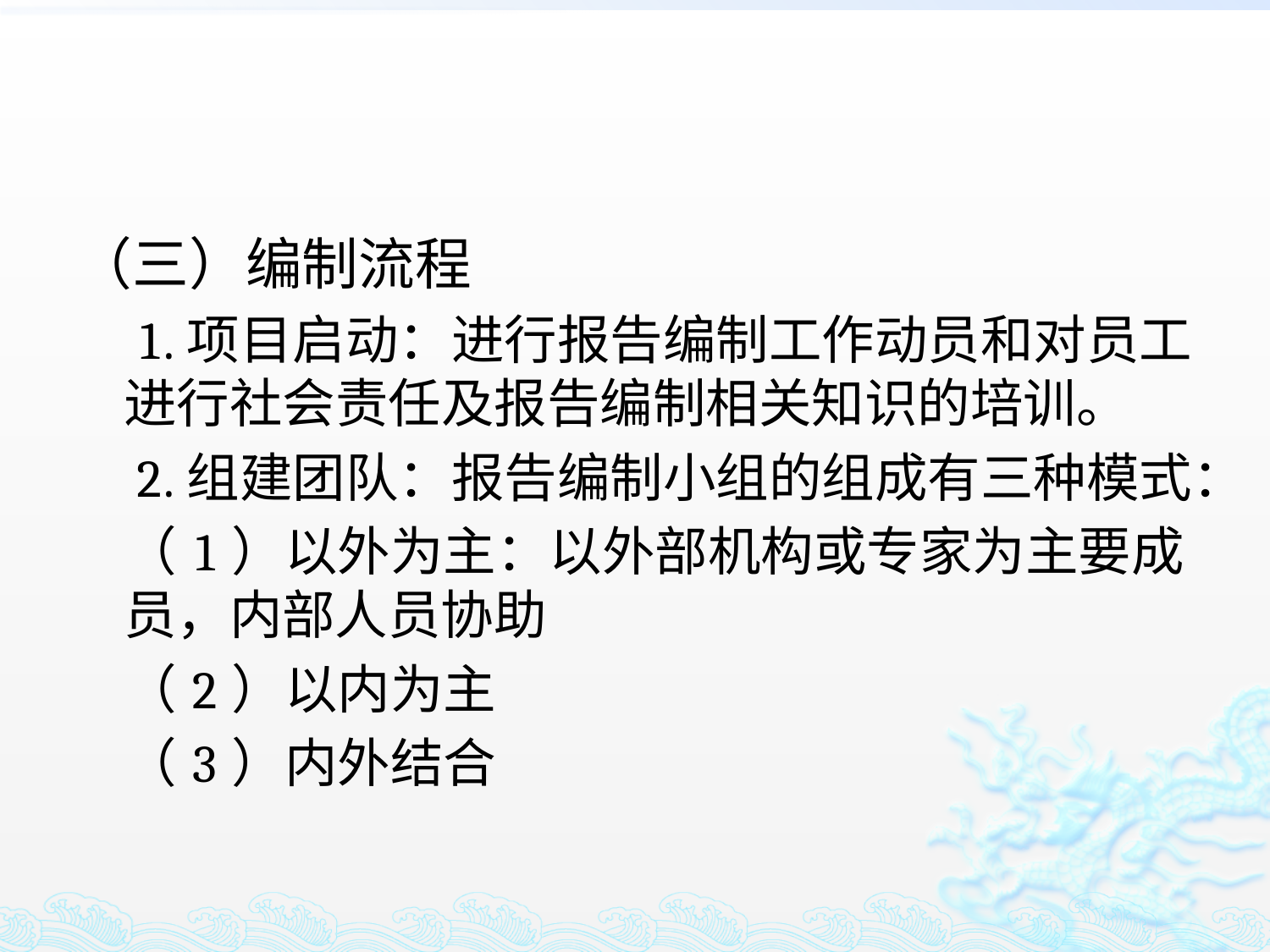

#
（三）编制流程
     1.项目启动：进行报告编制工作动员和对员工进行社会责任及报告编制相关知识的培训。
     2.组建团队：报告编制小组的组成有三种模式：
   （1）以外为主：以外部机构或专家为主要成员，内部人员协助
   （2）以内为主
   （3）内外结合